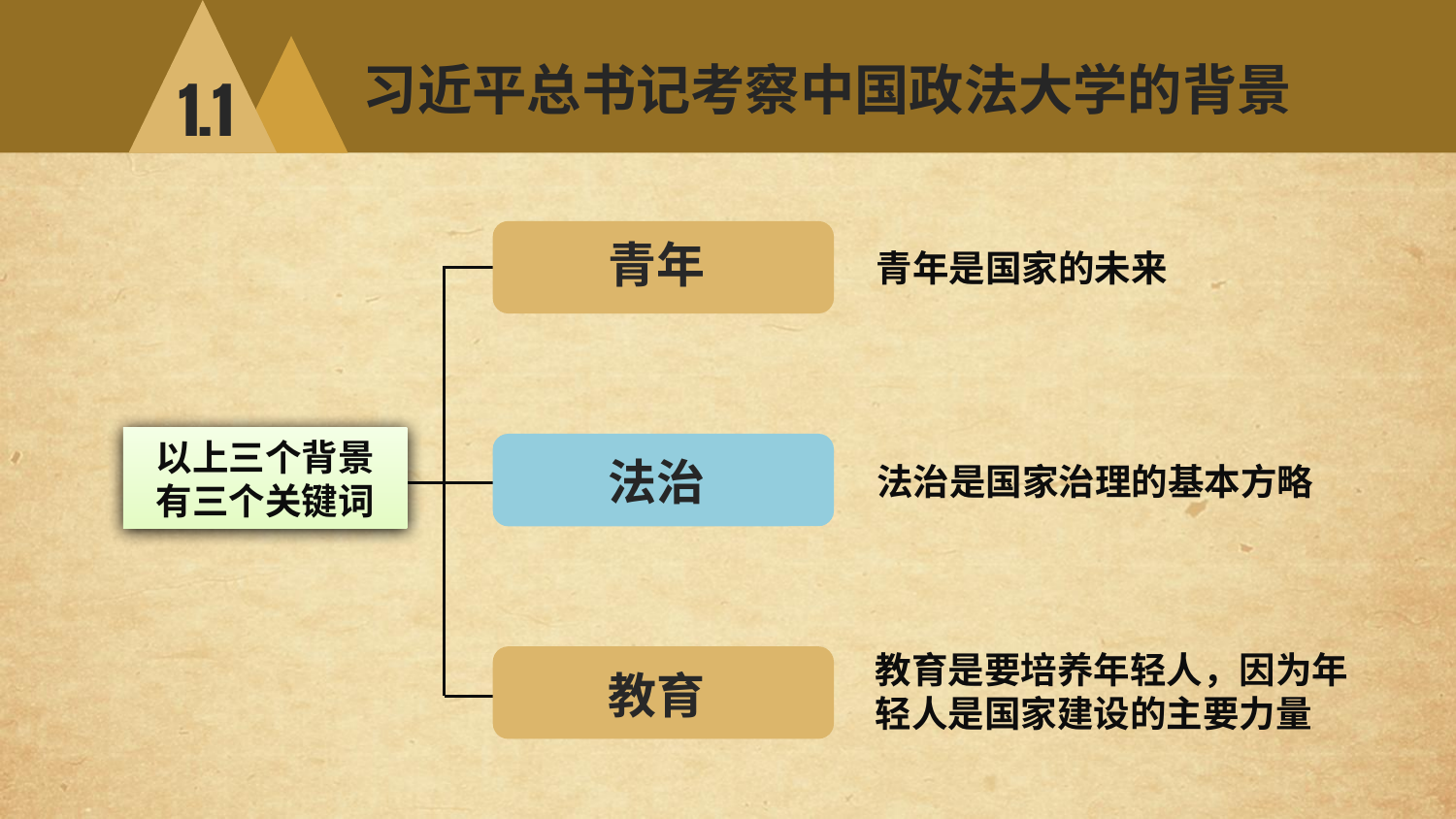

习近平总书记考察中国政法大学的背景
1.1

青年
青年是国家的未来
以上三个背景
有三个关键词

法治
法治是国家治理的基本方略
教育是要培养年轻人，因为年轻人是国家建设的主要力量

教育